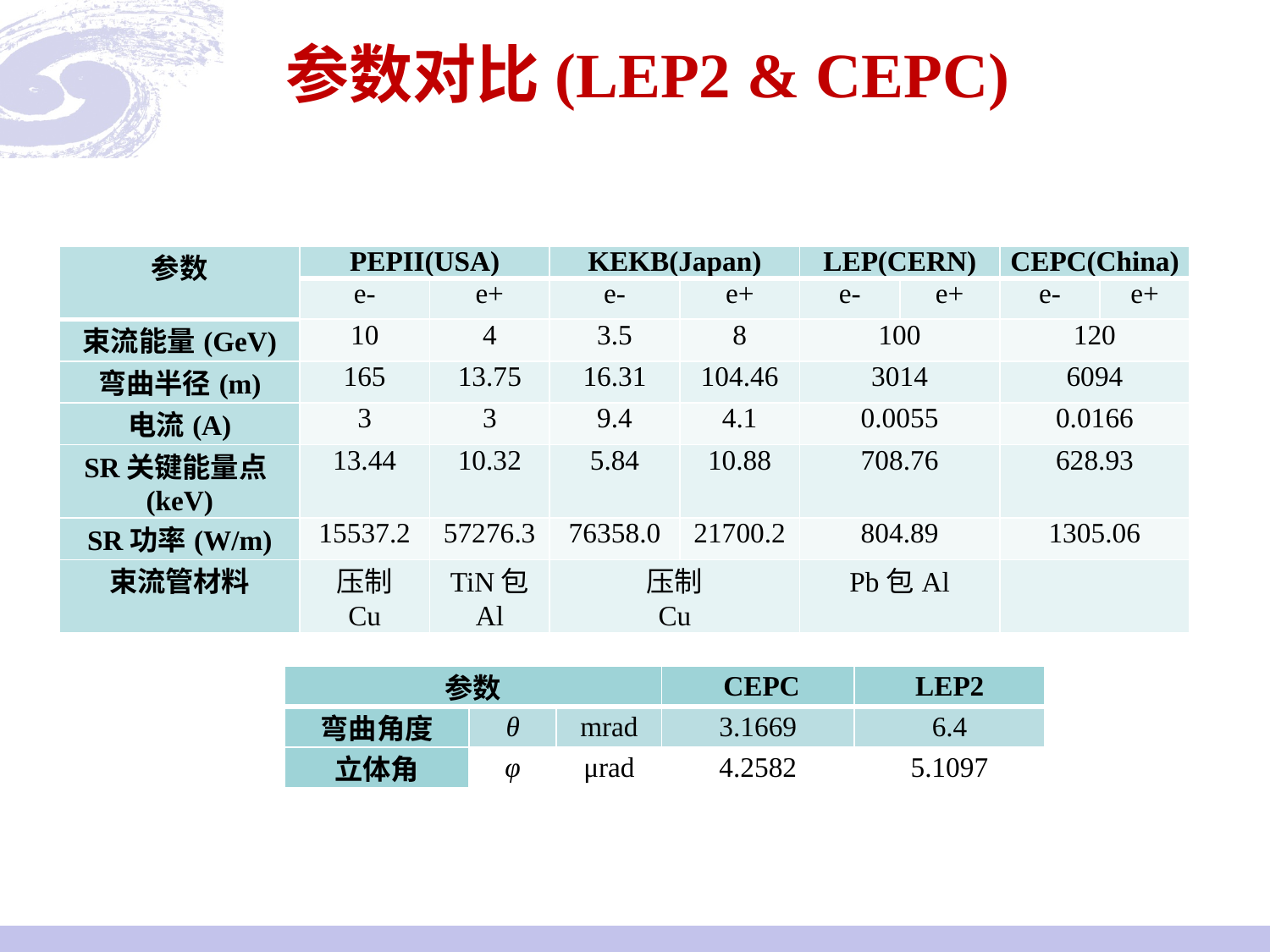

# 参数对比(LEP2 & CEPC)
| 参数 | PEPII(USA) |  | KEKB(Japan) |  | LEP(CERN) |  | CEPC(China) |  |
| --- | --- | --- | --- | --- | --- | --- | --- | --- |
|  | e- | e+ | e- | e+ | e- | e+ | e- | e+ |
| 束流能量(GeV) | 10 | 4 | 3.5 | 8 | 100 |  | 120 |  |
| 弯曲半径(m) | 165 | 13.75 | 16.31 | 104.46 | 3014 |  | 6094 |  |
| 电流(A) | 3 | 3 | 9.4 | 4.1 | 0.0055 |  | 0.0166 |  |
| SR关键能量点(keV) | 13.44 | 10.32 | 5.84 | 10.88 | 708.76 |  | 628.93 |  |
| SR功率(W/m) | 15537.2 | 57276.3 | 76358.0 | 21700.2 | 804.89 |  | 1305.06 |  |
| 束流管材料 | 压制 Cu | TiN包 Al | 压制 Cu |  | Pb包Al |  |  |  |
| 参数 |  |  | CEPC | LEP2 |
| --- | --- | --- | --- | --- |
| 弯曲角度 | θ | mrad | 3.1669 | 6.4 |
| 立体角 | φ | μrad | 4.2582 | 5.1097 |